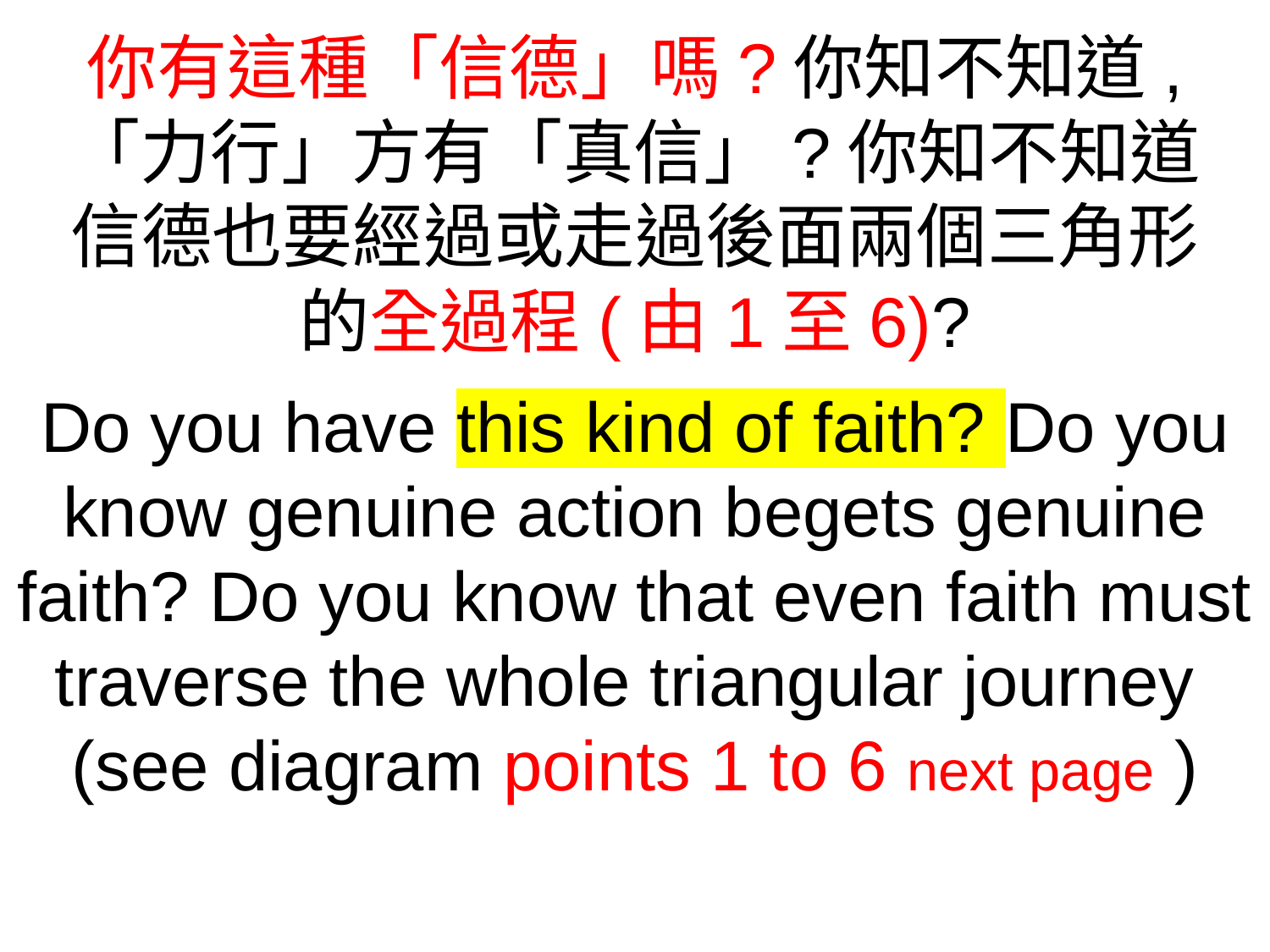

你有這種「信德」嗎?你知不知道,
「力行」方有「真信」?你知不知道
信德也要經過或走過後面兩個三角形
的全過程(由1至6)?
Do you have this kind of faith? Do you know genuine action begets genuine faith? Do you know that even faith must traverse the whole triangular journey
(see diagram points 1 to 6 next page )